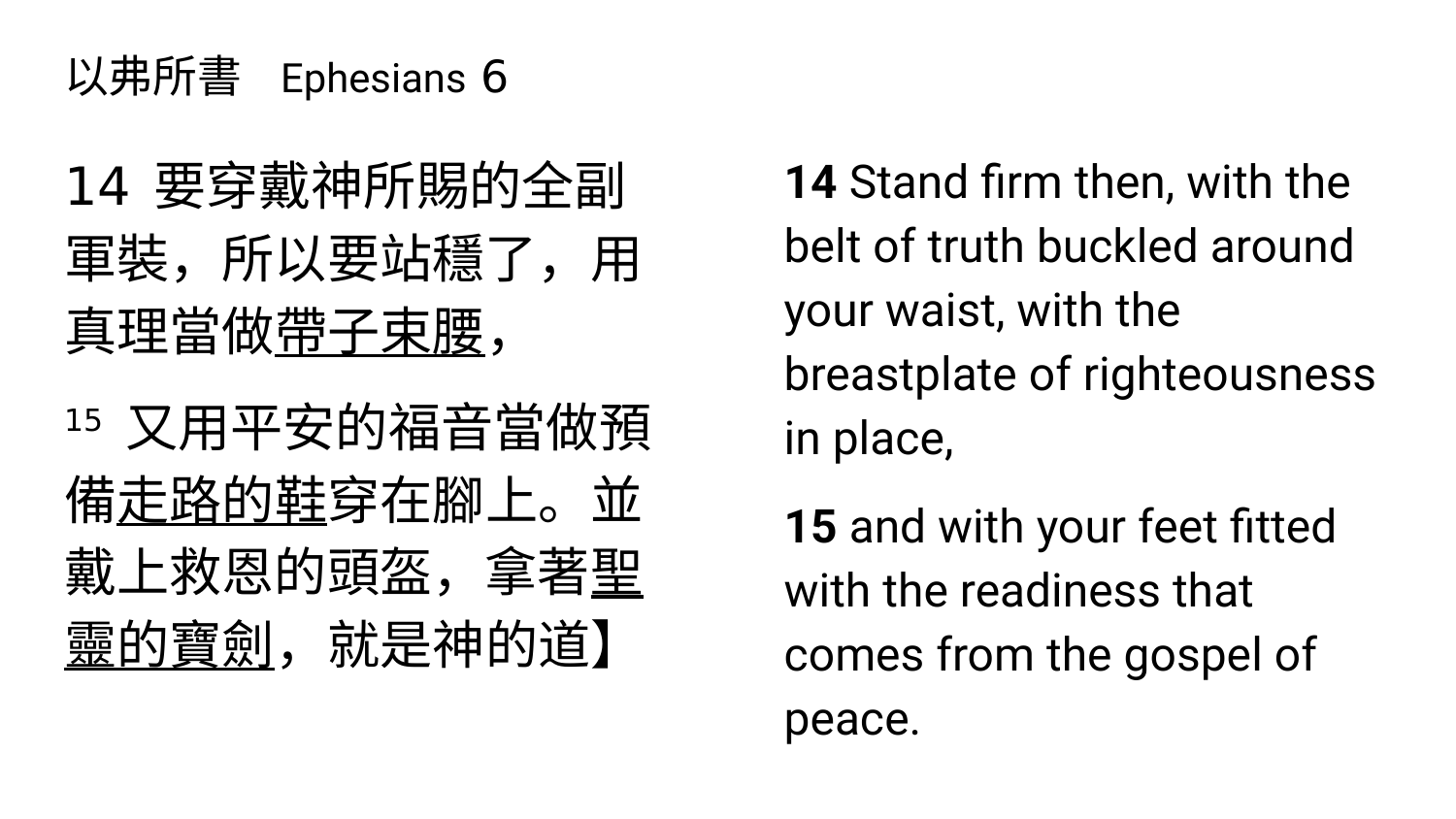

# 以弗所書  Ephesians 6
14 要穿戴神所賜的全副軍裝，所以要站穩了，用真理當做帶子束腰，
15 又用平安的福音當做預備走路的鞋穿在腳上。並戴上救恩的頭盔，拿著聖靈的寶劍，就是神的道】
14 Stand firm then, with the belt of truth buckled around your waist, with the breastplate of righteousness in place,
15 and with your feet fitted with the readiness that comes from the gospel of peace.